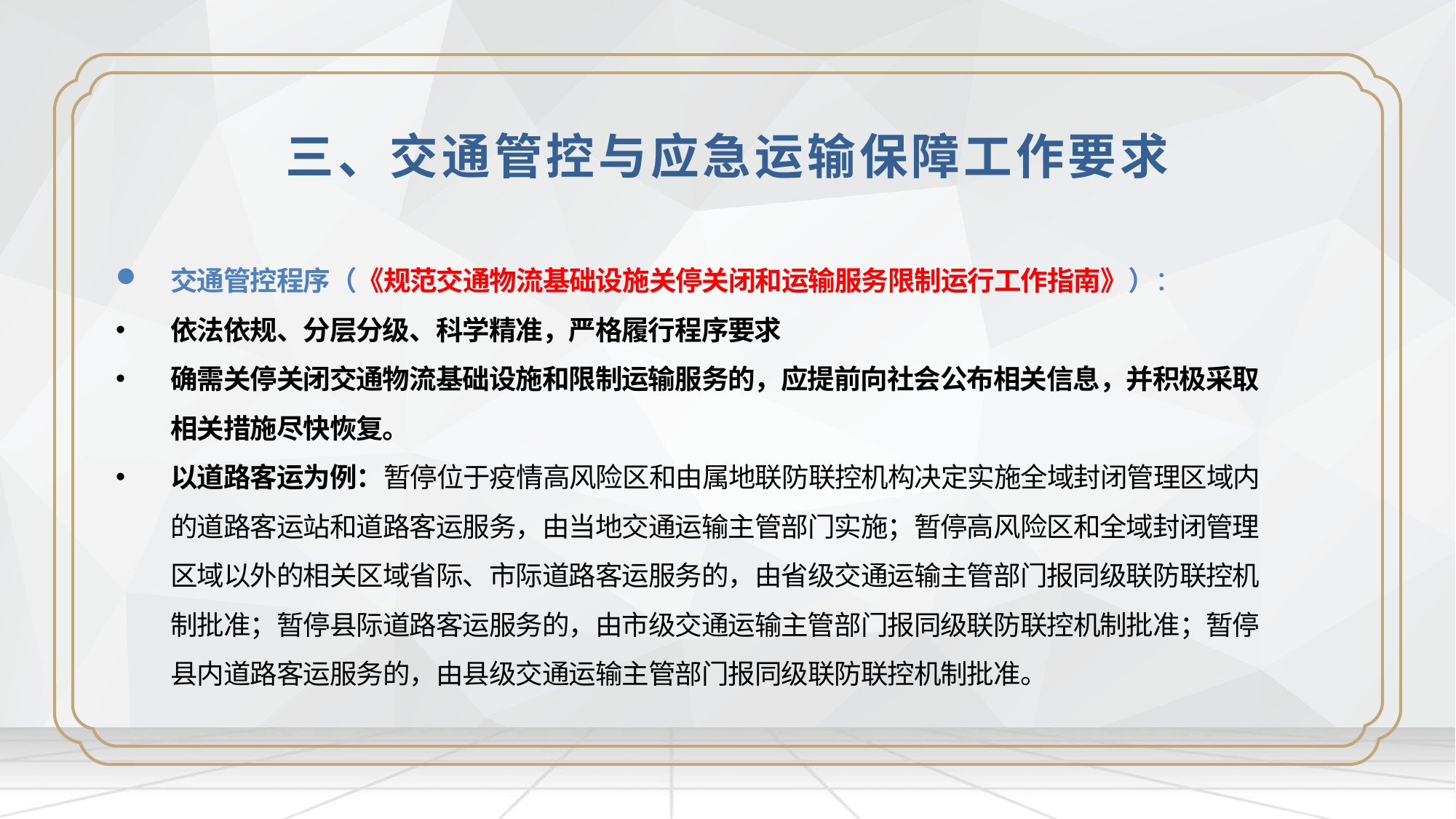

三、交通管控与应急运输保障工作要求
交通管控程序（《规范交通物流基础设施关停关闭和运输服务限制运行工作指南》）：
依法依规、分层分级、科学精准，严格履行程序要求
确需关停关闭交通物流基础设施和限制运输服务的，应提前向社会公布相关信息，并积极采取相关措施尽快恢复。
以道路客运为例：暂停位于疫情高风险区和由属地联防联控机构决定实施全域封闭管理区域内的道路客运站和道路客运服务，由当地交通运输主管部门实施；暂停高风险区和全域封闭管理区域以外的相关区域省际、市际道路客运服务的，由省级交通运输主管部门报同级联防联控机制批准；暂停县际道路客运服务的，由市级交通运输主管部门报同级联防联控机制批准；暂停县内道路客运服务的，由县级交通运输主管部门报同级联防联控机制批准。